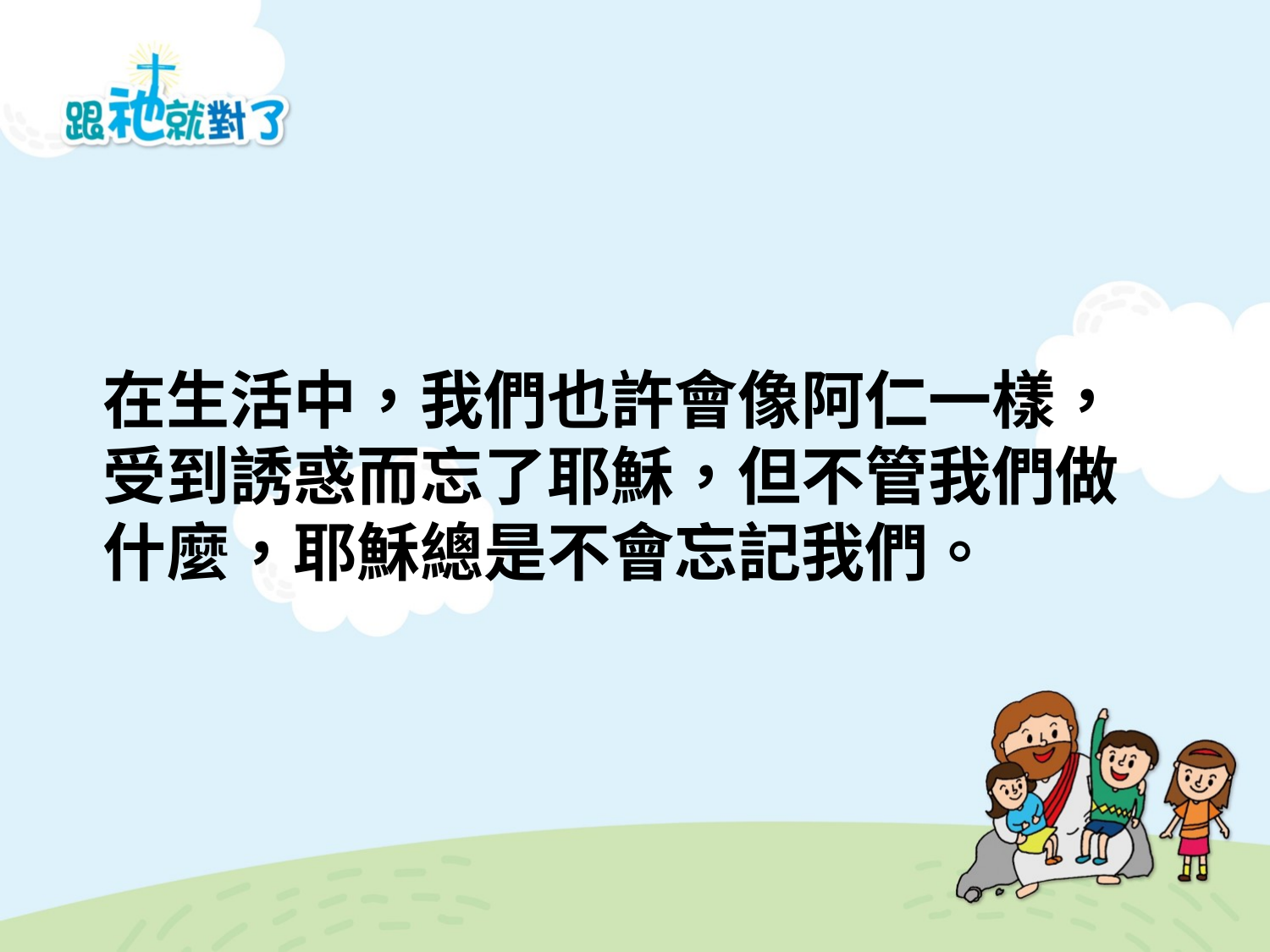

在生活中，我們也許會像阿仁一樣，受到誘惑而忘了耶穌，但不管我們做什麼，耶穌總是不會忘記我們。